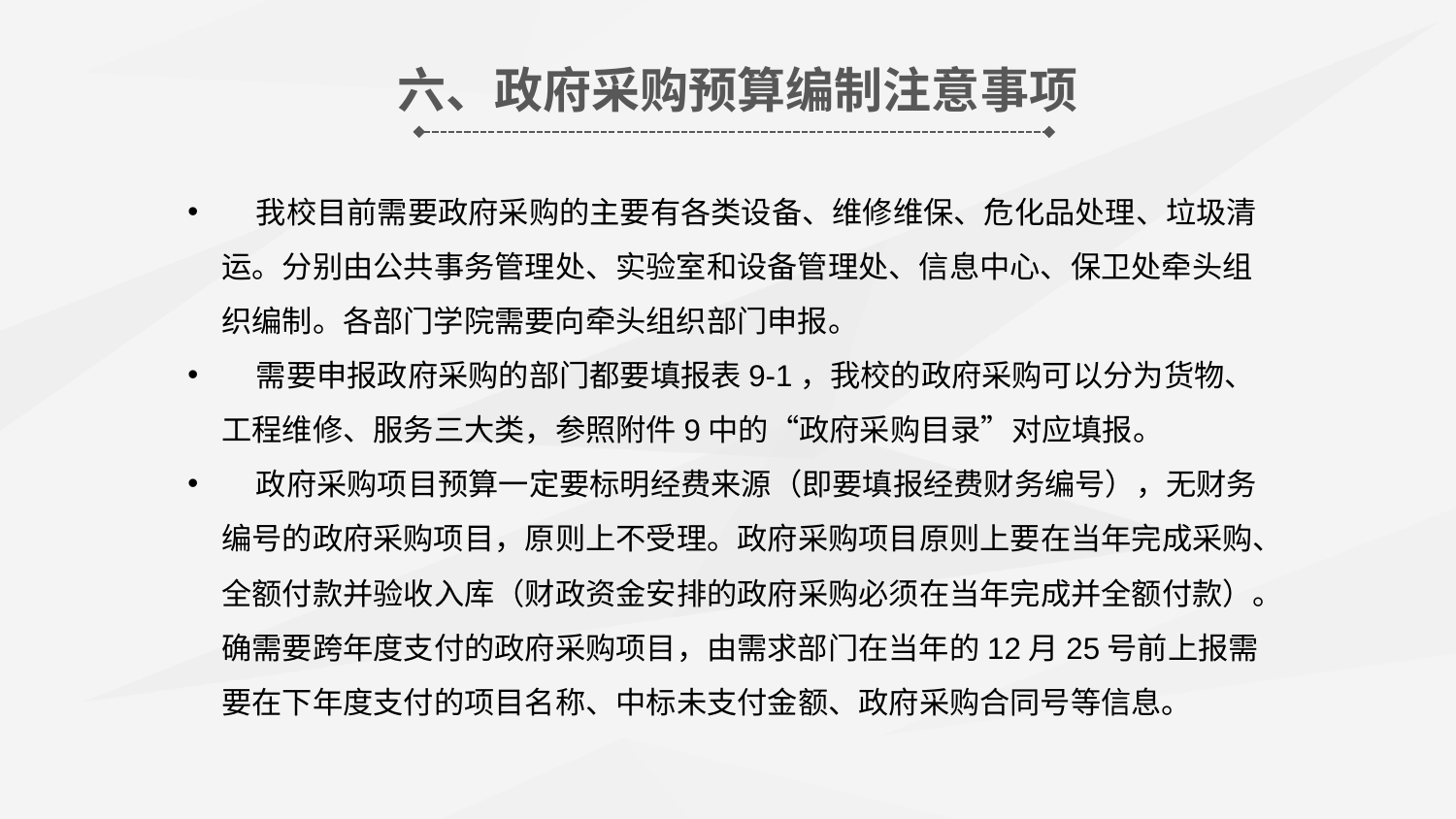

六、政府采购预算编制注意事项
    我校目前需要政府采购的主要有各类设备、维修维保、危化品处理、垃圾清运。分别由公共事务管理处、实验室和设备管理处、信息中心、保卫处牵头组织编制。各部门学院需要向牵头组织部门申报。
    需要申报政府采购的部门都要填报表9-1，我校的政府采购可以分为货物、工程维修、服务三大类，参照附件9中的“政府采购目录”对应填报。
    政府采购项目预算一定要标明经费来源（即要填报经费财务编号），无财务编号的政府采购项目，原则上不受理。政府采购项目原则上要在当年完成采购、全额付款并验收入库（财政资金安排的政府采购必须在当年完成并全额付款）。确需要跨年度支付的政府采购项目，由需求部门在当年的12月25号前上报需要在下年度支付的项目名称、中标未支付金额、政府采购合同号等信息。